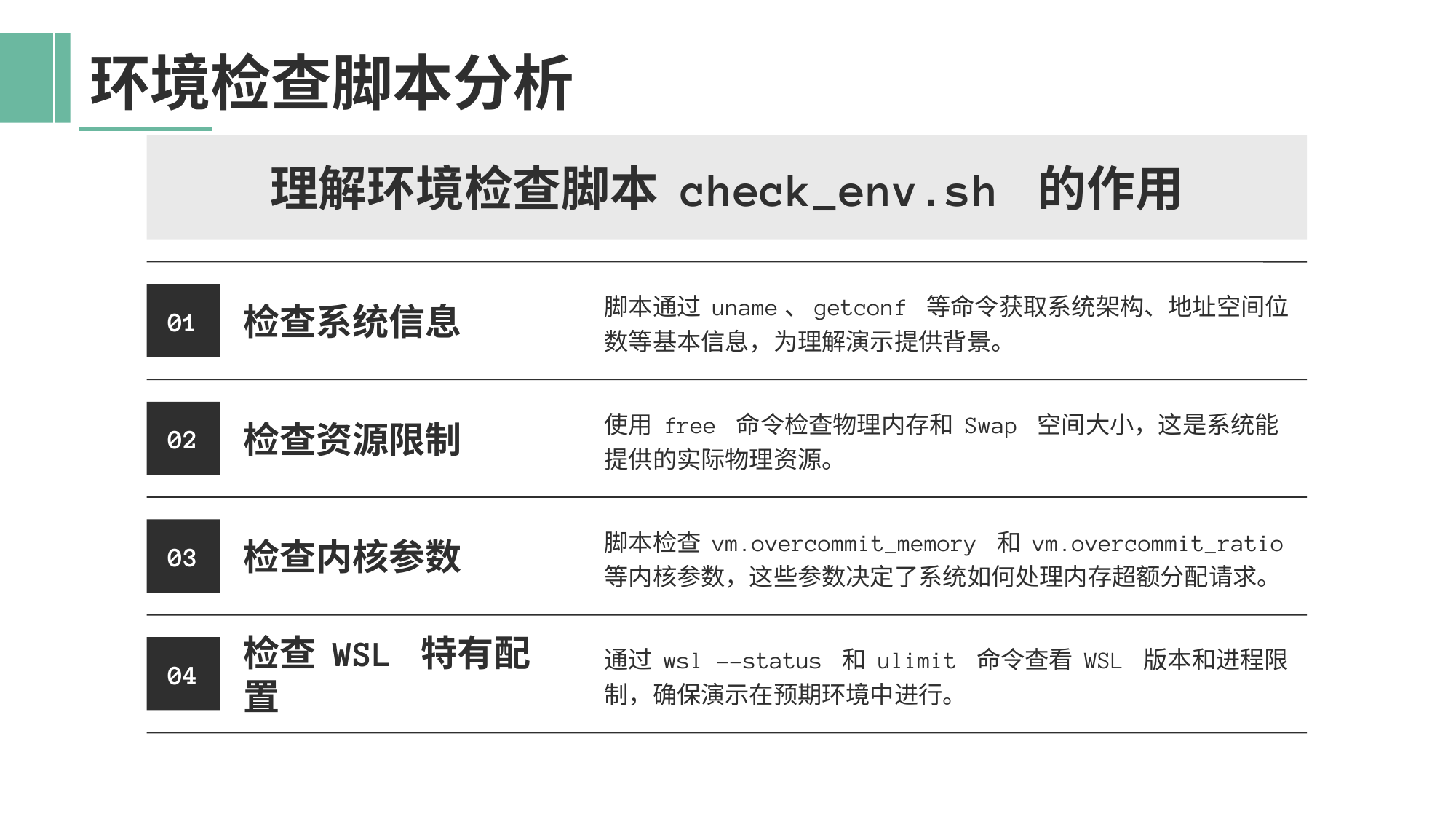

环境检查脚本分析

理解环境检查脚本 check_env.sh 的作用

检查系统信息
脚本通过 uname、getconf 等命令获取系统架构、地址空间位数等基本信息，为理解演示提供背景。
01

检查资源限制
使用 free 命令检查物理内存和 Swap 空间大小，这是系统能提供的实际物理资源。
02

检查内核参数
脚本检查 vm.overcommit_memory 和 vm.overcommit_ratio 等内核参数，这些参数决定了系统如何处理内存超额分配请求。
03

检查 WSL 特有配置
通过 wsl --status 和 ulimit 命令查看 WSL 版本和进程限制，确保演示在预期环境中进行。
04